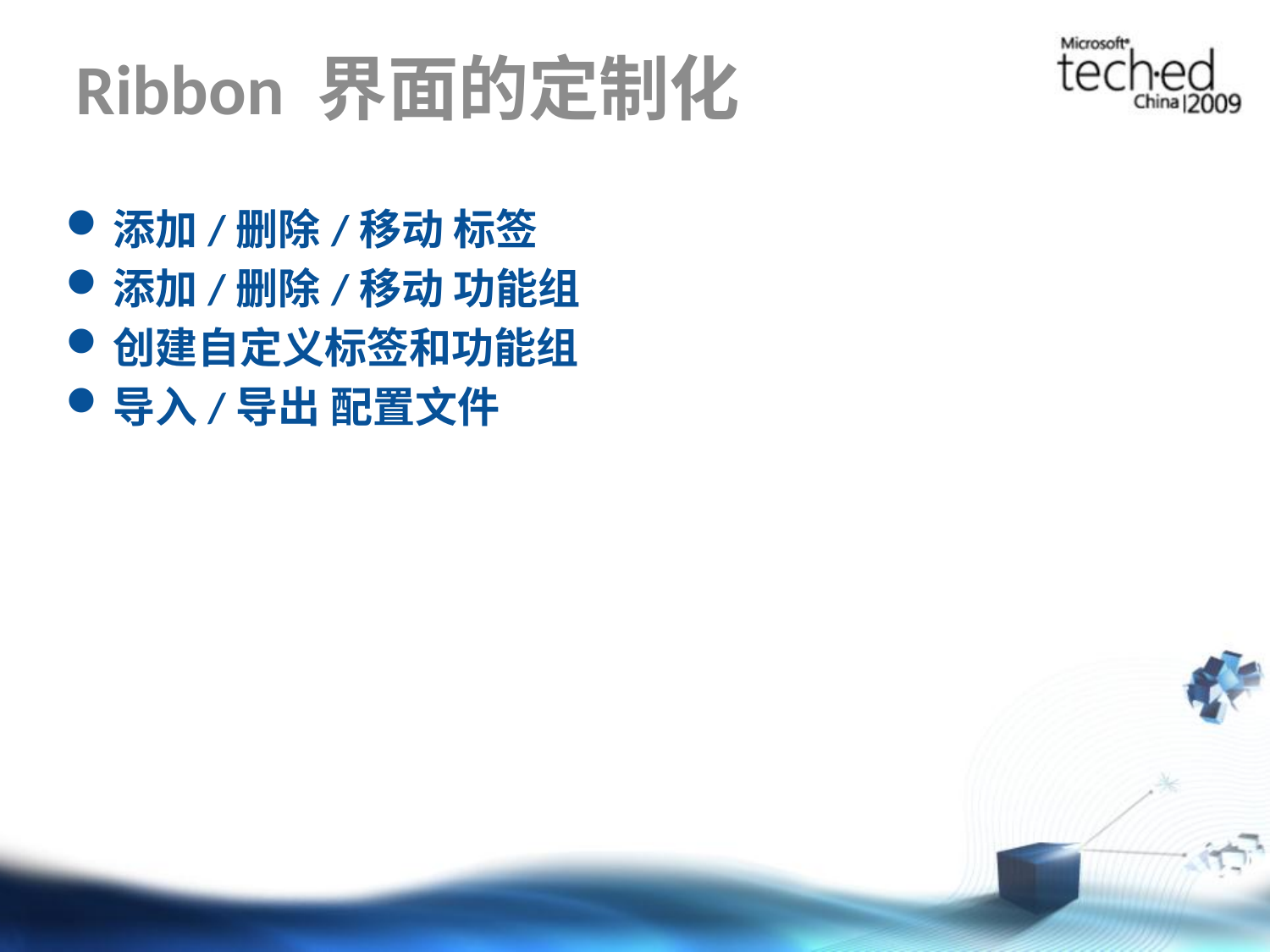

# Ribbon 界面的定制化
添加/删除/移动 标签
添加/删除/移动 功能组
创建自定义标签和功能组
导入/导出 配置文件